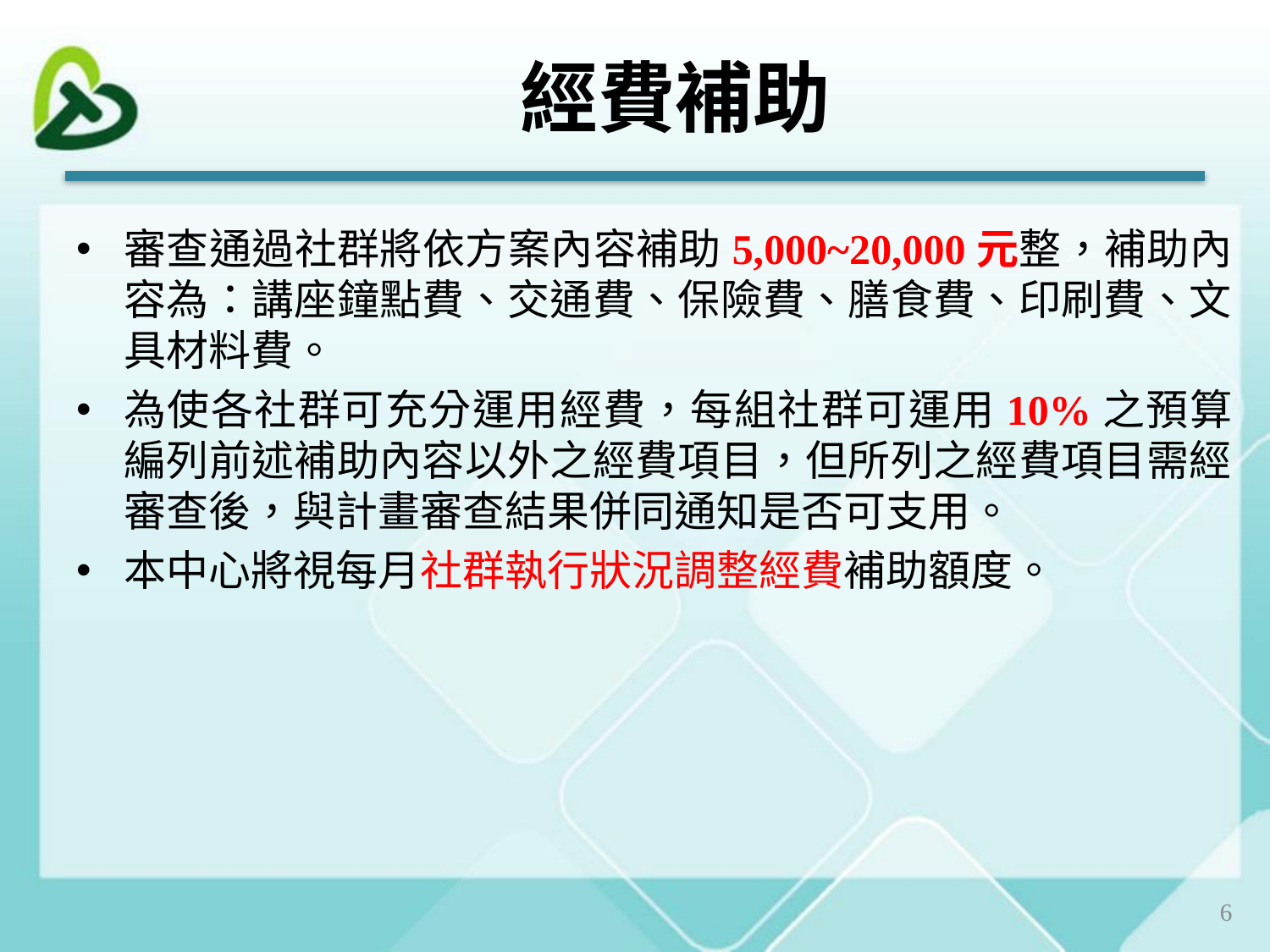

# 經費補助
審查通過社群將依方案內容補助5,000~20,000元整，補助內容為：講座鐘點費、交通費、保險費、膳食費、印刷費、文具材料費。
為使各社群可充分運用經費，每組社群可運用10%之預算編列前述補助內容以外之經費項目，但所列之經費項目需經審查後，與計畫審查結果併同通知是否可支用。
本中心將視每月社群執行狀況調整經費補助額度。

6